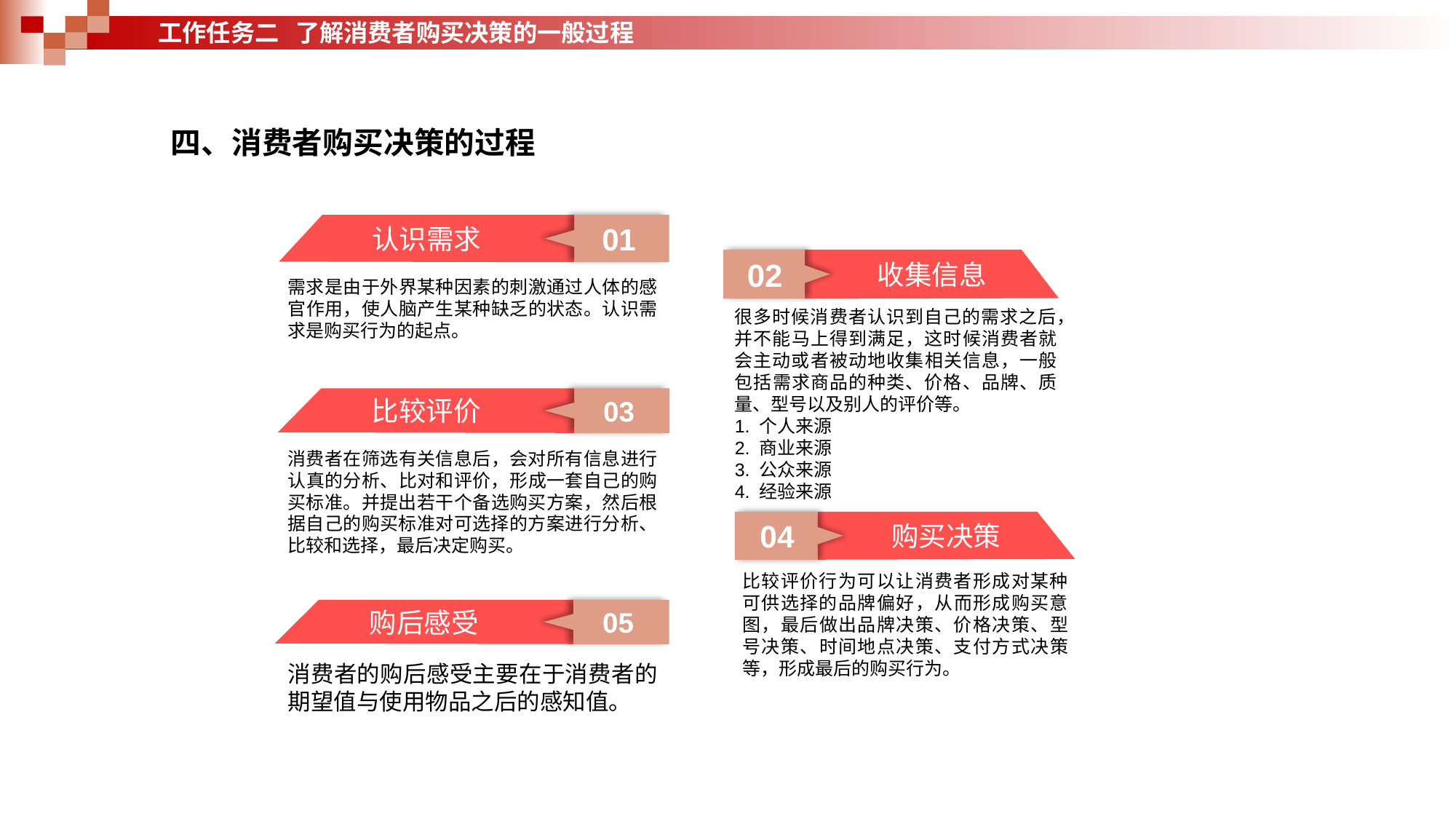

工作任务二   了解消费者购买决策的一般过程
四、消费者购买决策的过程
认识需求
01
02
收集信息
需求是由于外界某种因素的刺激通过人体的感官作用，使人脑产生某种缺乏的状态。认识需求是购买行为的起点。
很多时候消费者认识到自己的需求之后，并不能马上得到满足，这时候消费者就会主动或者被动地收集相关信息，一般包括需求商品的种类、价格、品牌、质量、型号以及别人的评价等。
1. 个人来源
2. 商业来源
3. 公众来源
4. 经验来源
比较评价
03
消费者在筛选有关信息后，会对所有信息进行认真的分析、比对和评价，形成一套自己的购买标准。并提出若干个备选购买方案，然后根据自己的购买标准对可选择的方案进行分析、比较和选择，最后决定购买。
04
购买决策
比较评价行为可以让消费者形成对某种可供选择的品牌偏好，从而形成购买意图，最后做出品牌决策、价格决策、型号决策、时间地点决策、支付方式决策等，形成最后的购买行为。
购后感受
05
消费者的购后感受主要在于消费者的期望值与使用物品之后的感知值。